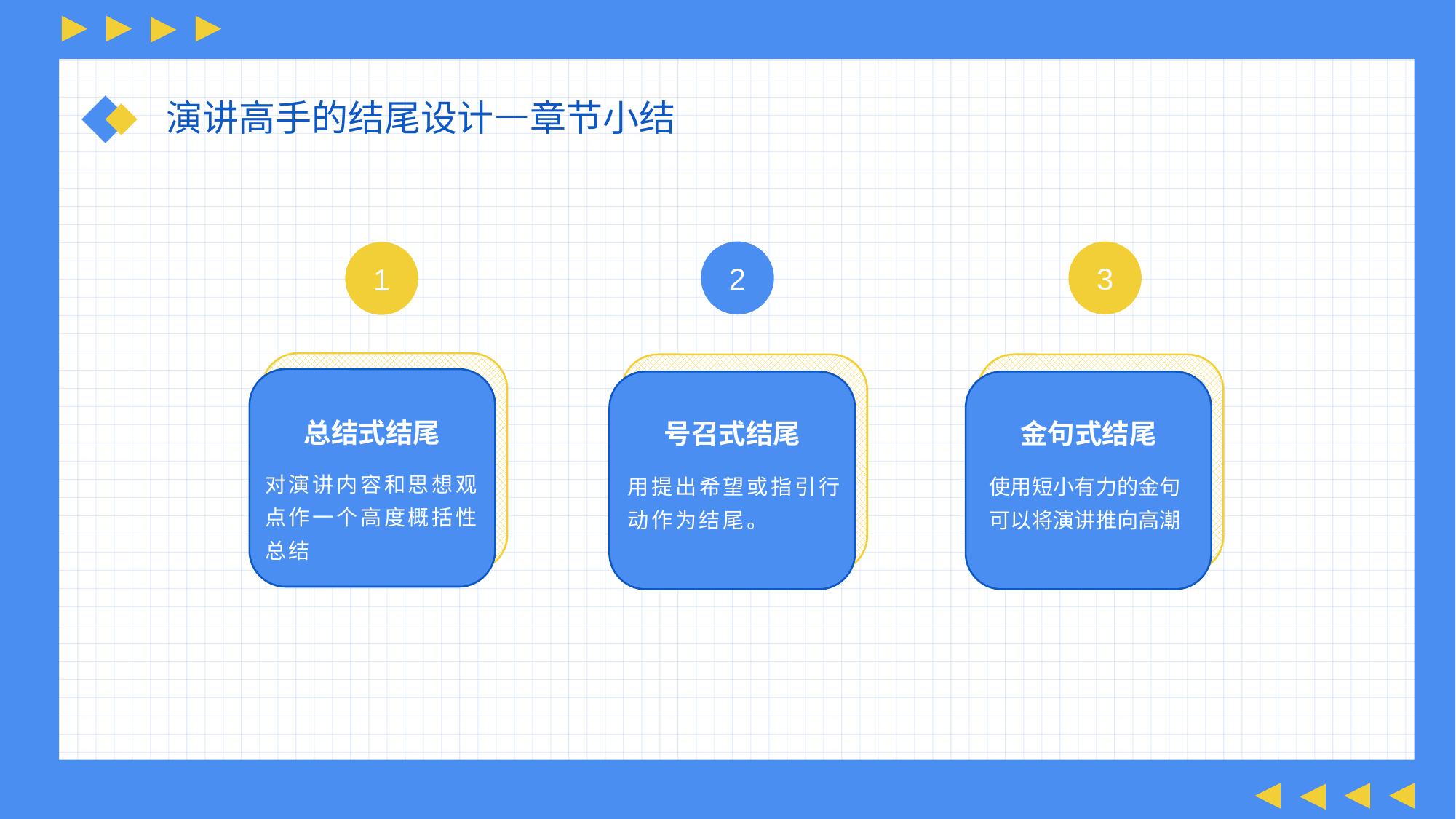

演讲高手的结尾设计—章节小结

2
3
1

总结式结尾
号召式结尾
金句式结尾
对演讲内容和思想观
点作一个高度概括性
总结
使用短小有力的金句
可以将演讲推向高潮
用提出希望或指引行
动作为结尾。